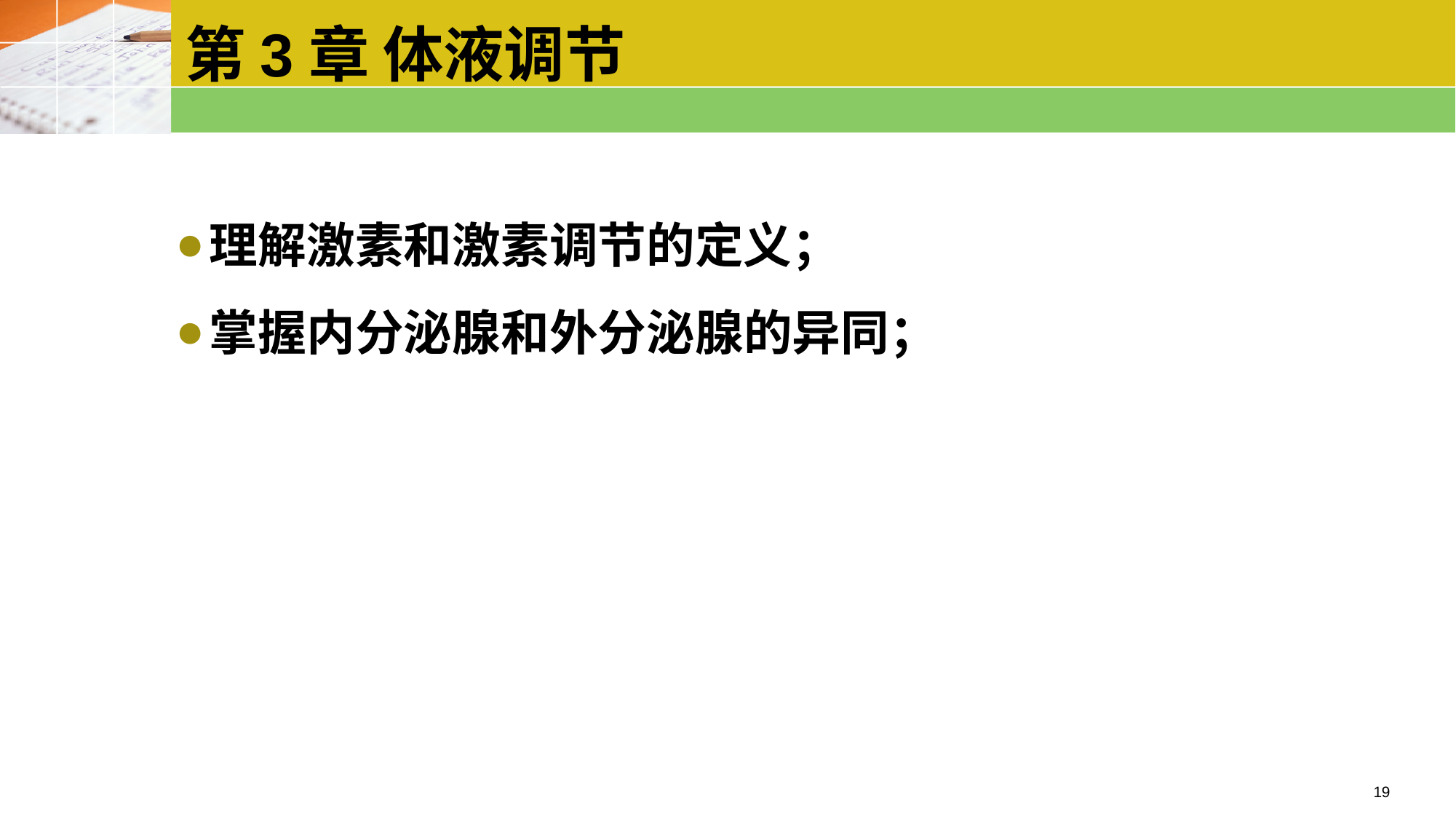

第3章 体液调节
理解激素和激素调节的定义；
掌握内分泌腺和外分泌腺的异同；
19